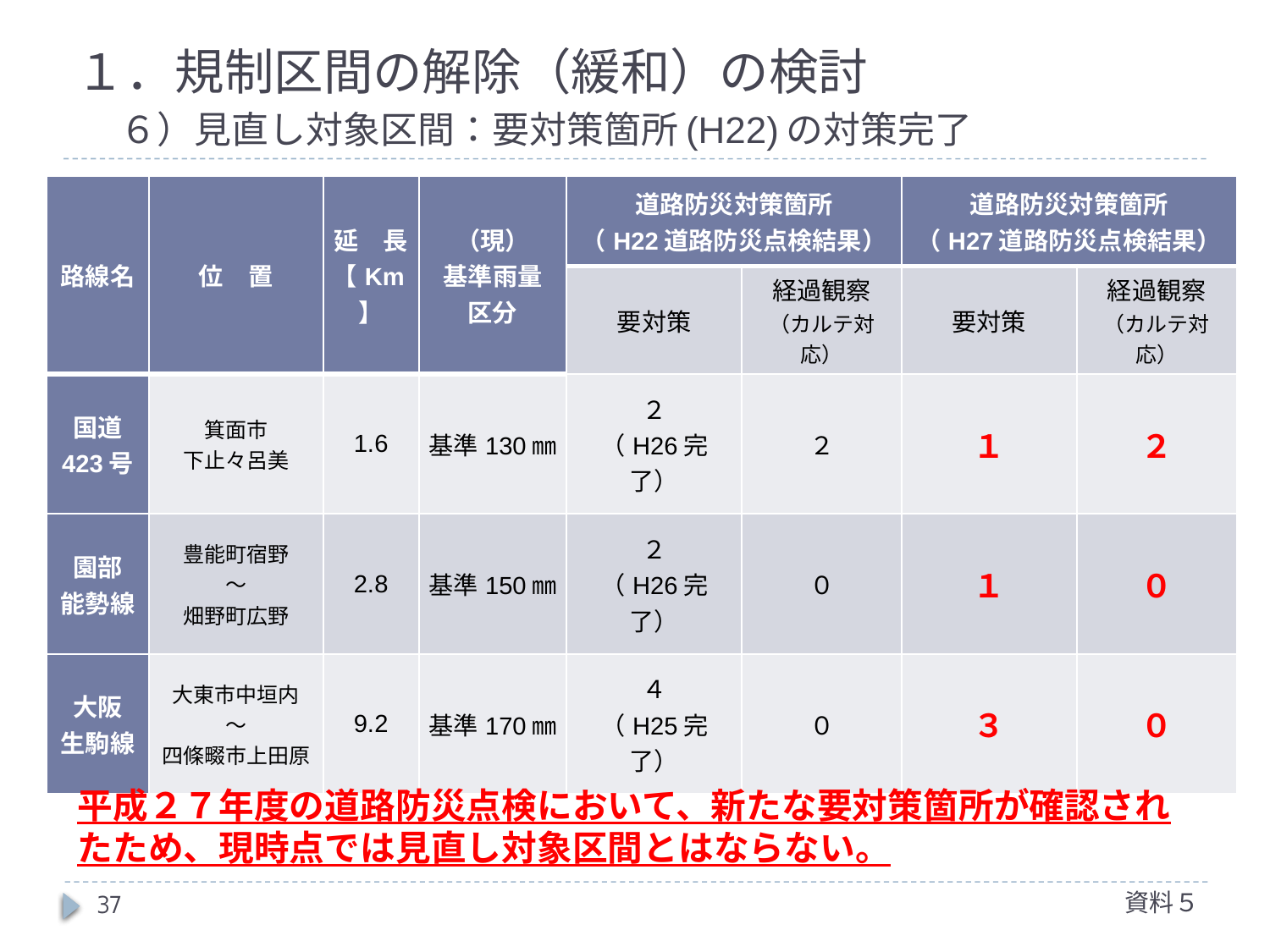

# １．規制区間の解除（緩和）の検討 　６）見直し対象区間：要対策箇所(H22)の対策完了
| 路線名 | 位　置 | 延　長 【Km】 | （現） 基準雨量 区分 | 道路防災対策箇所 （H22道路防災点検結果） |  | 道路防災対策箇所 （H27道路防災点検結果） |  |
| --- | --- | --- | --- | --- | --- | --- | --- |
|  |  |  |  | 要対策 | 経過観察 （カルテ対応） | 要対策 | 経過観察 （カルテ対応） |
| 国道 423号 | 箕面市 下止々呂美 | 1.6 | 基準130㎜ | ２ （H26完了） | ２ | １ | ２ |
| 園部 能勢線 | 豊能町宿野 ～ 畑野町広野 | 2.8 | 基準150㎜ | ２ （H26完了） | ０ | １ | ０ |
| 大阪 生駒線 | 大東市中垣内 ～ 四條畷市上田原 | 9.2 | 基準170㎜ | ４ （H25完了） | ０ | ３ | ０ |
平成２７年度の道路防災点検において、新たな要対策箇所が確認されたため、現時点では見直し対象区間とはならない。
資料５
37